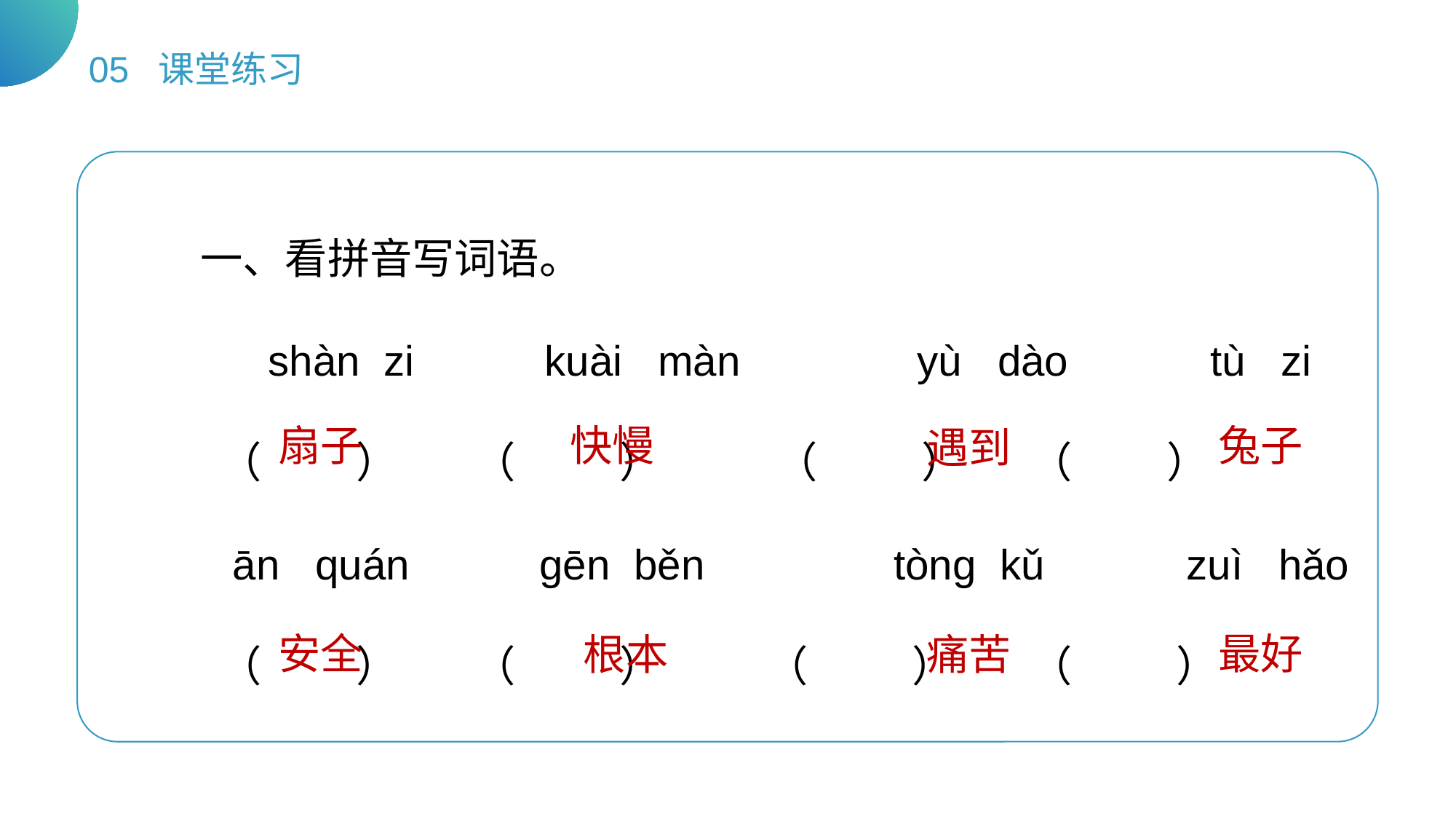

05  课堂练习
   一、看拼音写词语。
         shàn  zi           kuài   màn               yù   dào            tù   zi
     （          ）        （           ）            （           ）       （          ）
      ān   quán           gēn  běn                tòng  kǔ            zuì   hǎo
     （          ）        （           ）           （           ）        （           ）
扇子
快慢
兔子
遇到
安全
最好
根本
痛苦